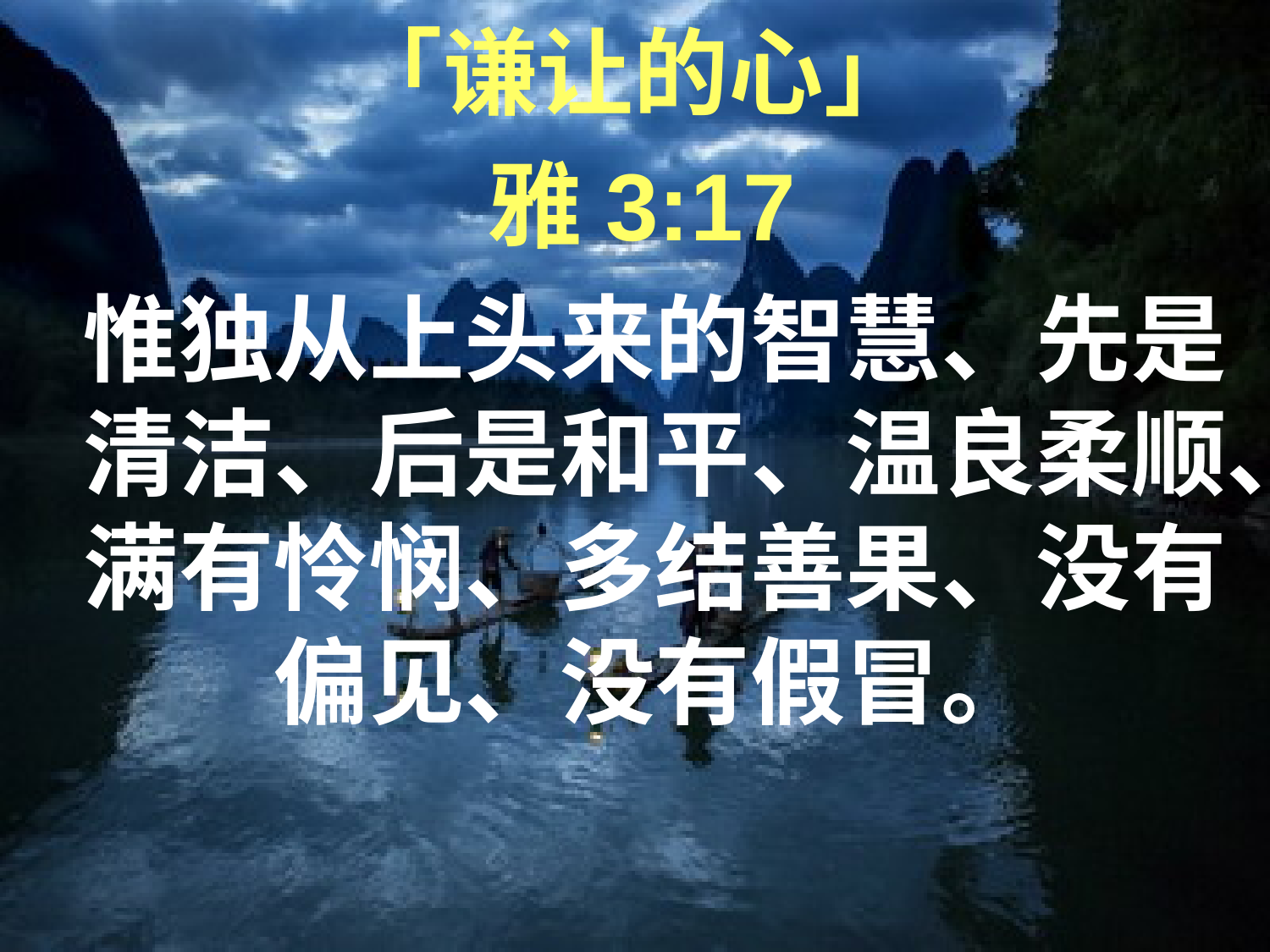

「谦让的心」
雅3:17
惟独从上头来的智慧、先是清洁、后是和平、温良柔顺、满有怜悯、多结善果、没有偏见、没有假冒。